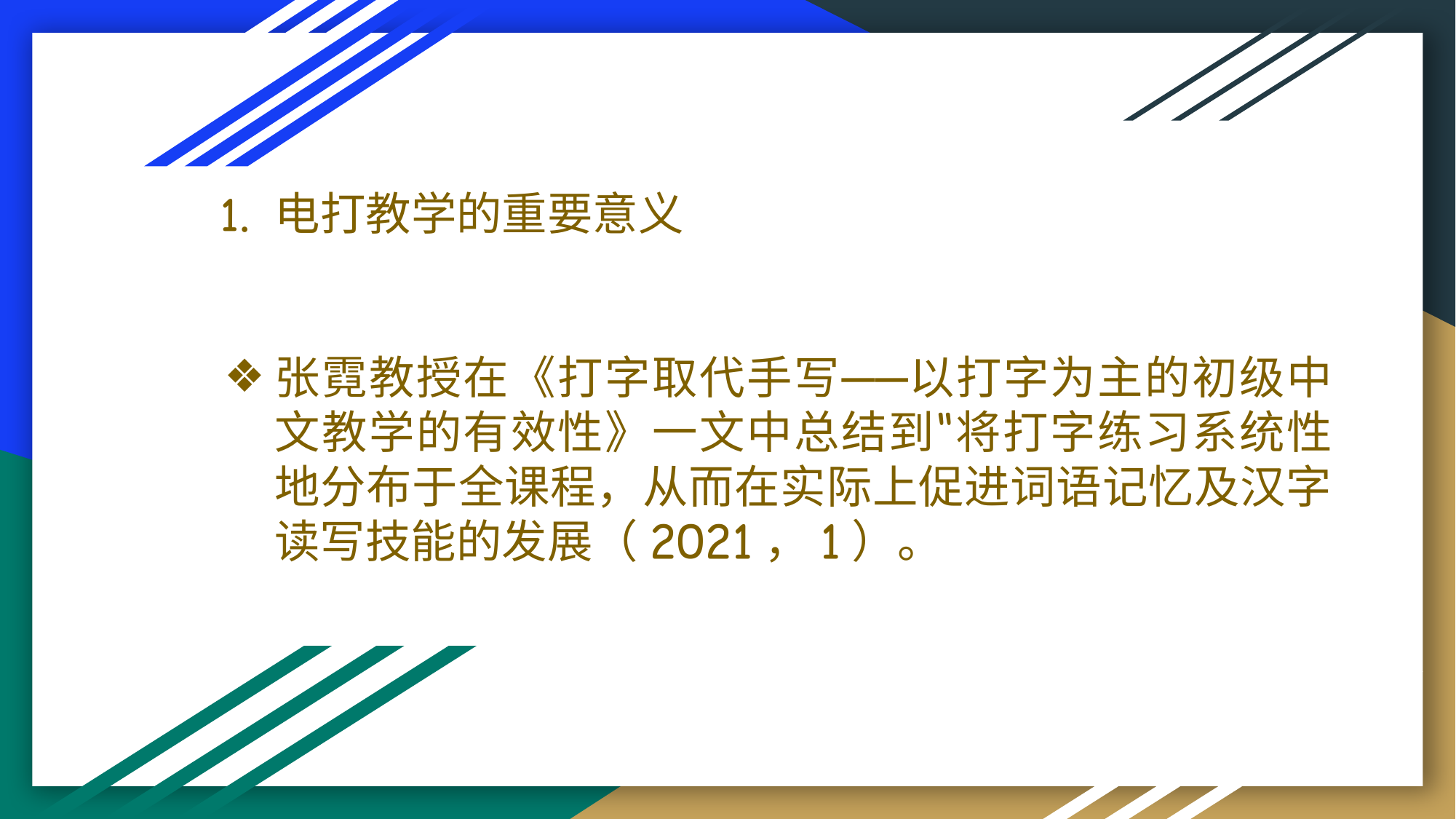

1. 电打教学的重要意义

张霓教授在《打字取代手写──以打字为主的初级中文教学的有效性》一文中总结到“将打字练习系统性地分布于全课程，从而在实际上促进词语记忆及汉字读写技能的发展（2021，1）。